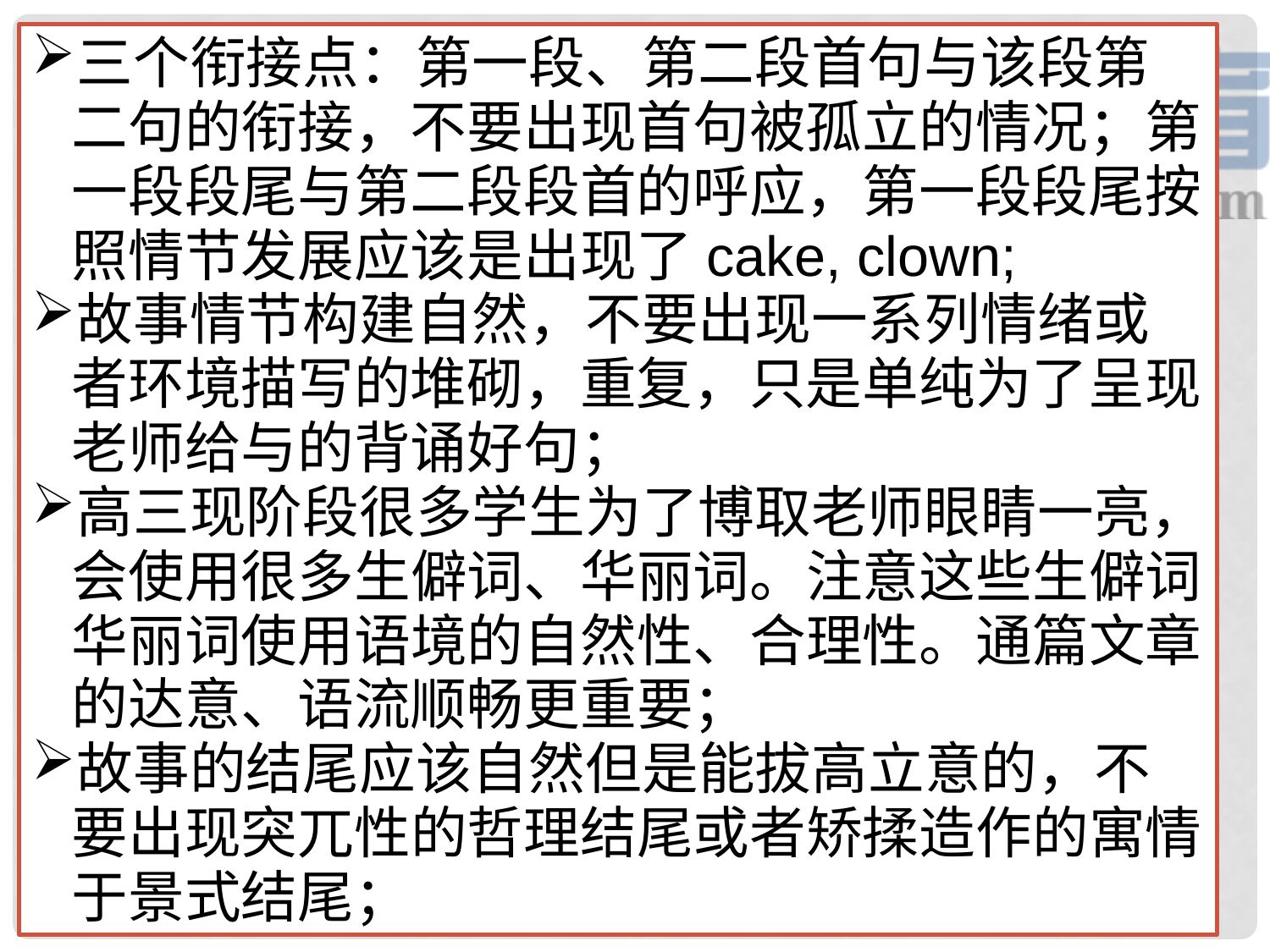

三个衔接点：第一段、第二段首句与该段第二句的衔接，不要出现首句被孤立的情况；第一段段尾与第二段段首的呼应，第一段段尾按照情节发展应该是出现了cake, clown;
故事情节构建自然，不要出现一系列情绪或者环境描写的堆砌，重复，只是单纯为了呈现老师给与的背诵好句；
高三现阶段很多学生为了博取老师眼睛一亮，会使用很多生僻词、华丽词。注意这些生僻词华丽词使用语境的自然性、合理性。通篇文章的达意、语流顺畅更重要；
故事的结尾应该自然但是能拔高立意的，不要出现突兀性的哲理结尾或者矫揉造作的寓情于景式结尾；